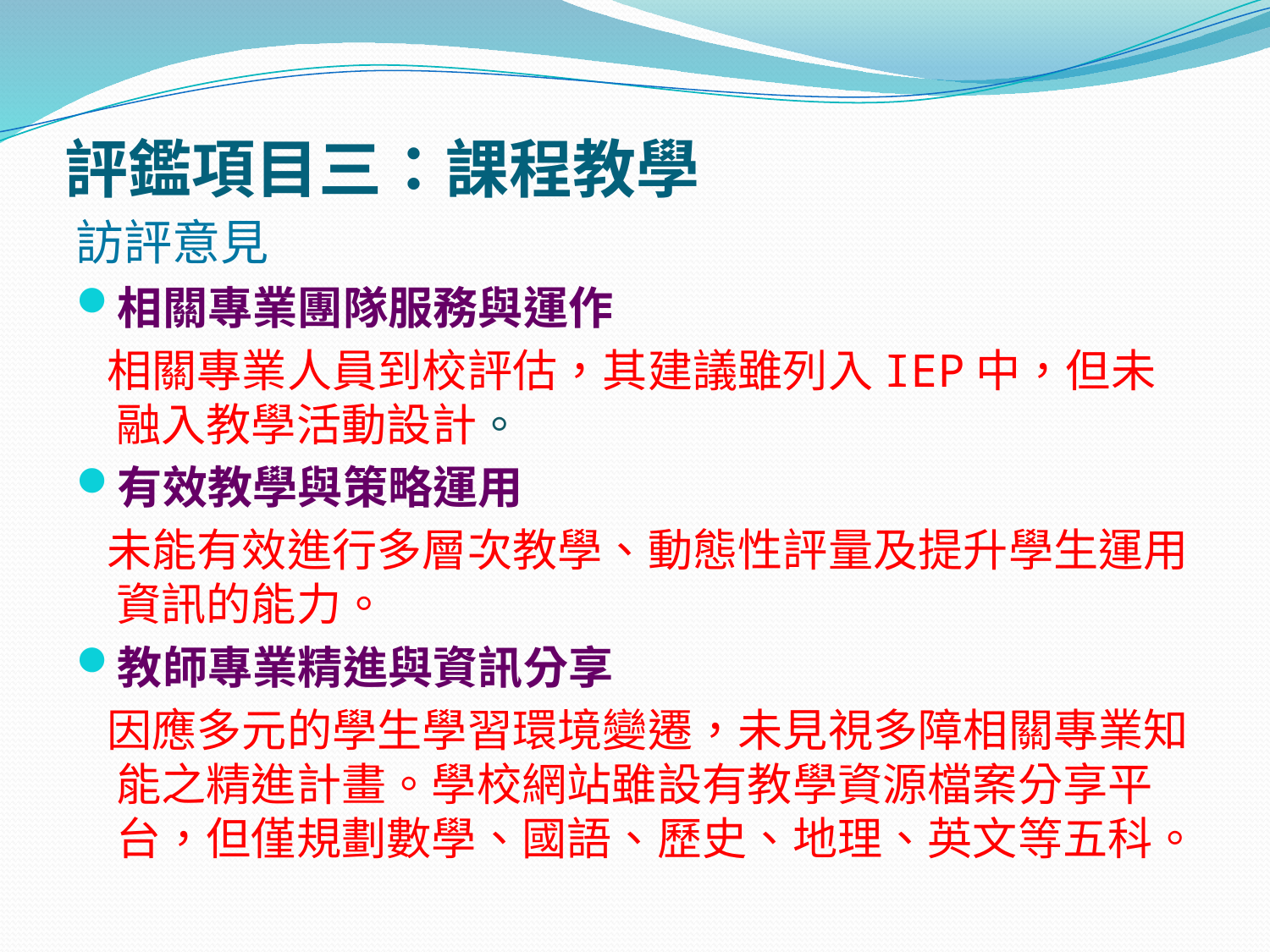

# 評鑑項目三：課程教學
訪評意見
相關專業團隊服務與運作
  相關專業人員到校評估，其建議雖列入IEP中，但未融入教學活動設計。
有效教學與策略運用
  未能有效進行多層次教學、動態性評量及提升學生運用資訊的能力。
教師專業精進與資訊分享
  因應多元的學生學習環境變遷，未見視多障相關專業知能之精進計畫。學校網站雖設有教學資源檔案分享平台，但僅規劃數學、國語、歷史、地理、英文等五科。